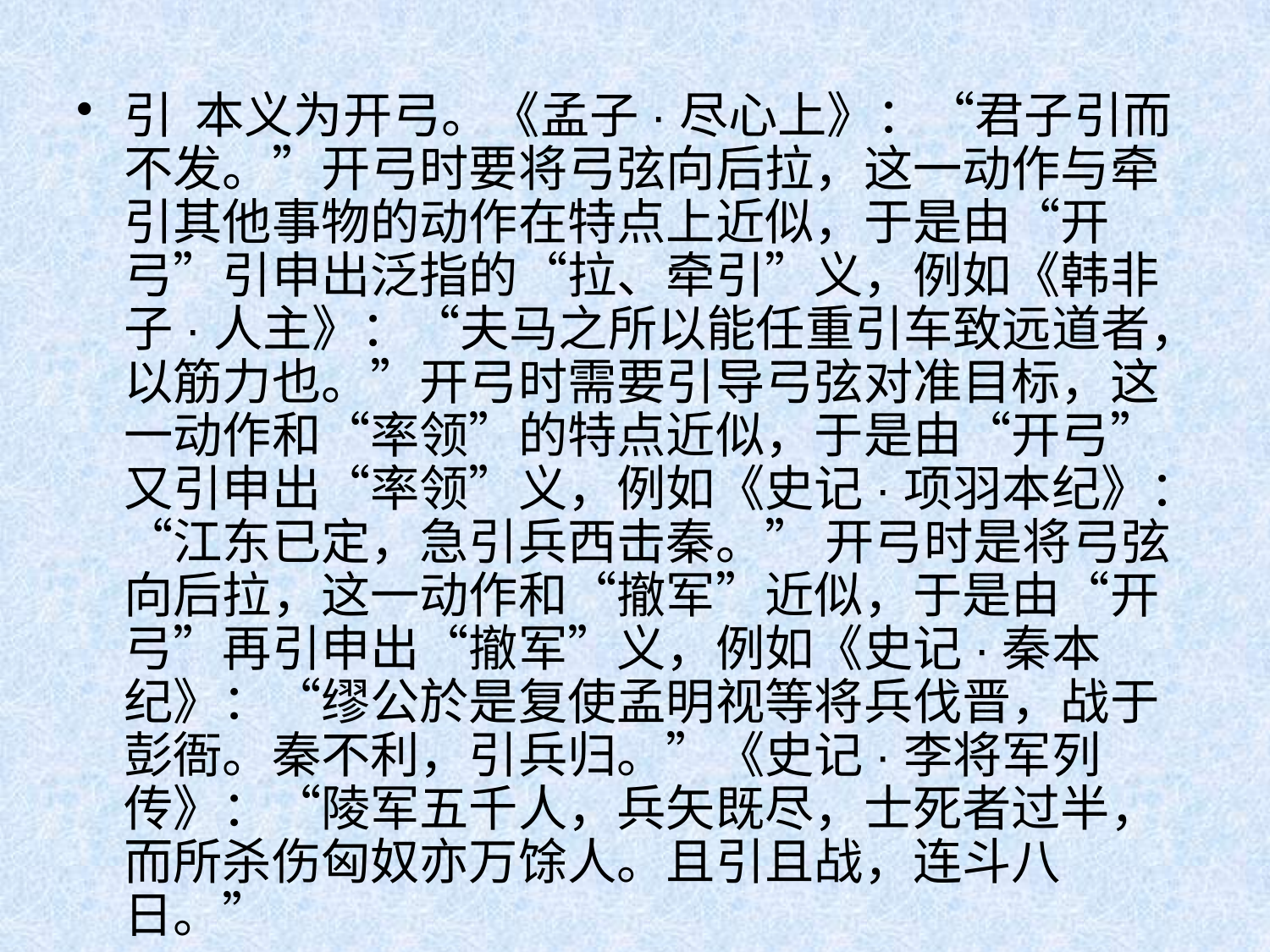

引  本义为开弓。《孟子·尽心上》：“君子引而不发。”开弓时要将弓弦向后拉，这一动作与牵引其他事物的动作在特点上近似，于是由“开弓”引申出泛指的“拉、牵引”义，例如《韩非子·人主》：“夫马之所以能任重引车致远道者，以筋力也。”开弓时需要引导弓弦对准目标，这一动作和“率领”的特点近似，于是由“开弓”又引申出“率领”义，例如《史记·项羽本纪》：“江东已定，急引兵西击秦。” 开弓时是将弓弦向后拉，这一动作和“撤军”近似，于是由“开弓”再引申出“撤军”义，例如《史记·秦本纪》：“缪公於是复使孟明视等将兵伐晋，战于彭衙。秦不利，引兵归。”《史记·李将军列传》：“陵军五千人，兵矢既尽，士死者过半，而所杀伤匈奴亦万馀人。且引且战，连斗八日。”